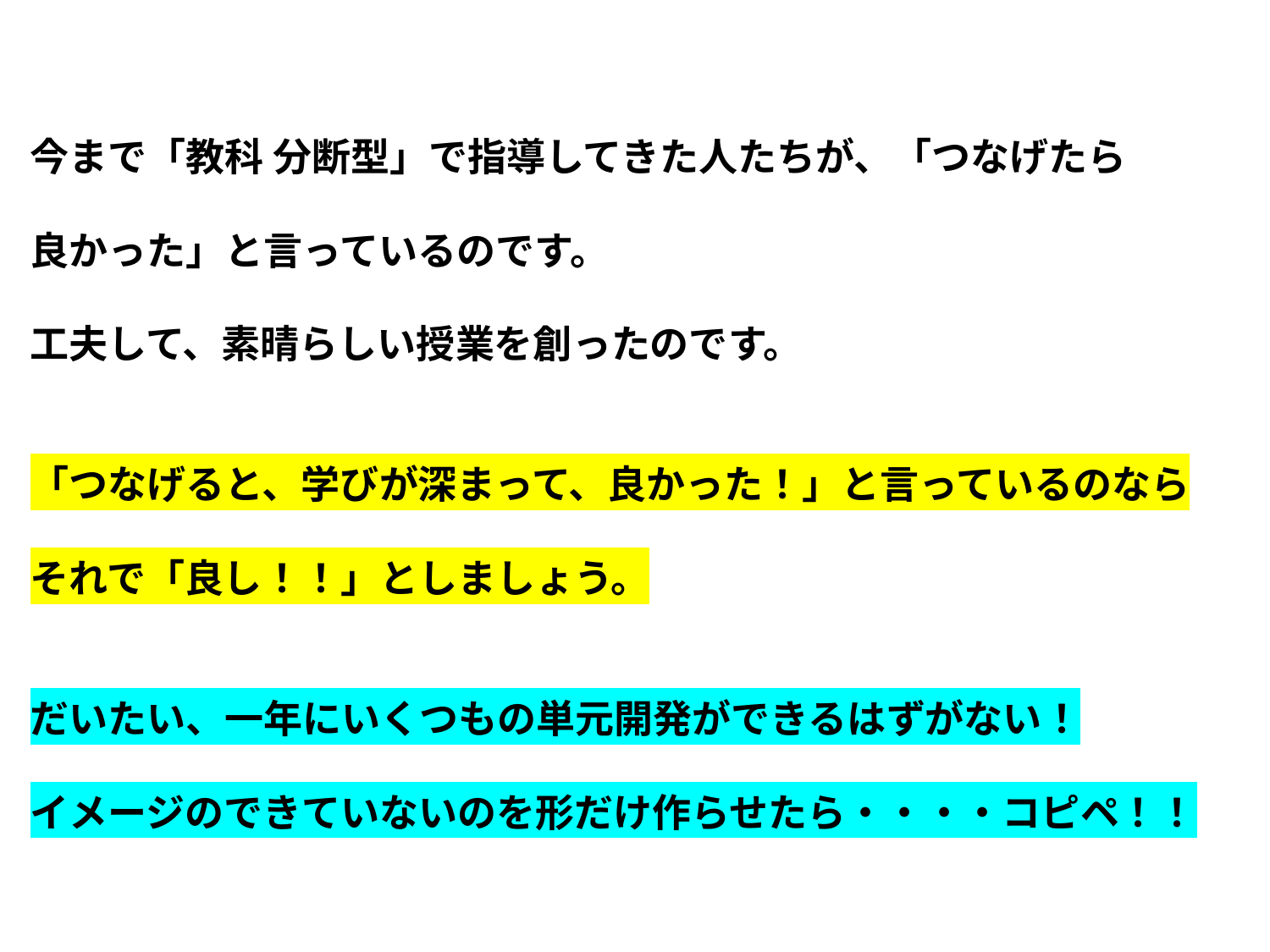

今まで「教科 分断型」で指導してきた人たちが、「つなげたら

良かった」と言っているのです。

工夫して、素晴らしい授業を創ったのです。

「つなげると、学びが深まって、良かった！」と言っているのなら

それで「良し！！」としましょう。

だいたい、一年にいくつもの単元開発ができるはずがない！

イメージのできていないのを形だけ作らせたら・・・・コピペ！！